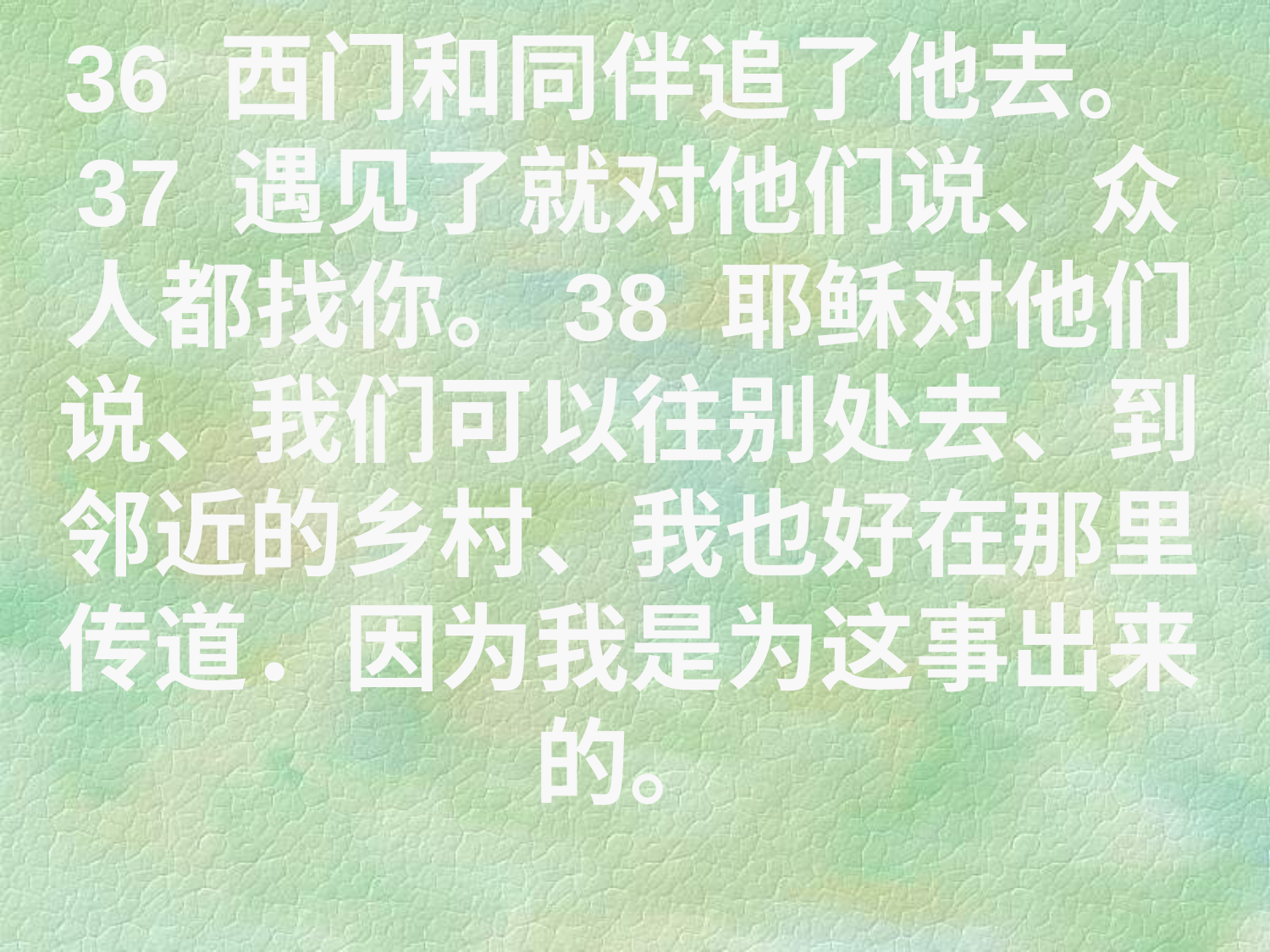

36 西门和同伴追了他去。37 遇见了就对他们说、众人都找你。38 耶稣对他们说、我们可以往别处去、到邻近的乡村、我也好在那里传道．因为我是为这事出来的。